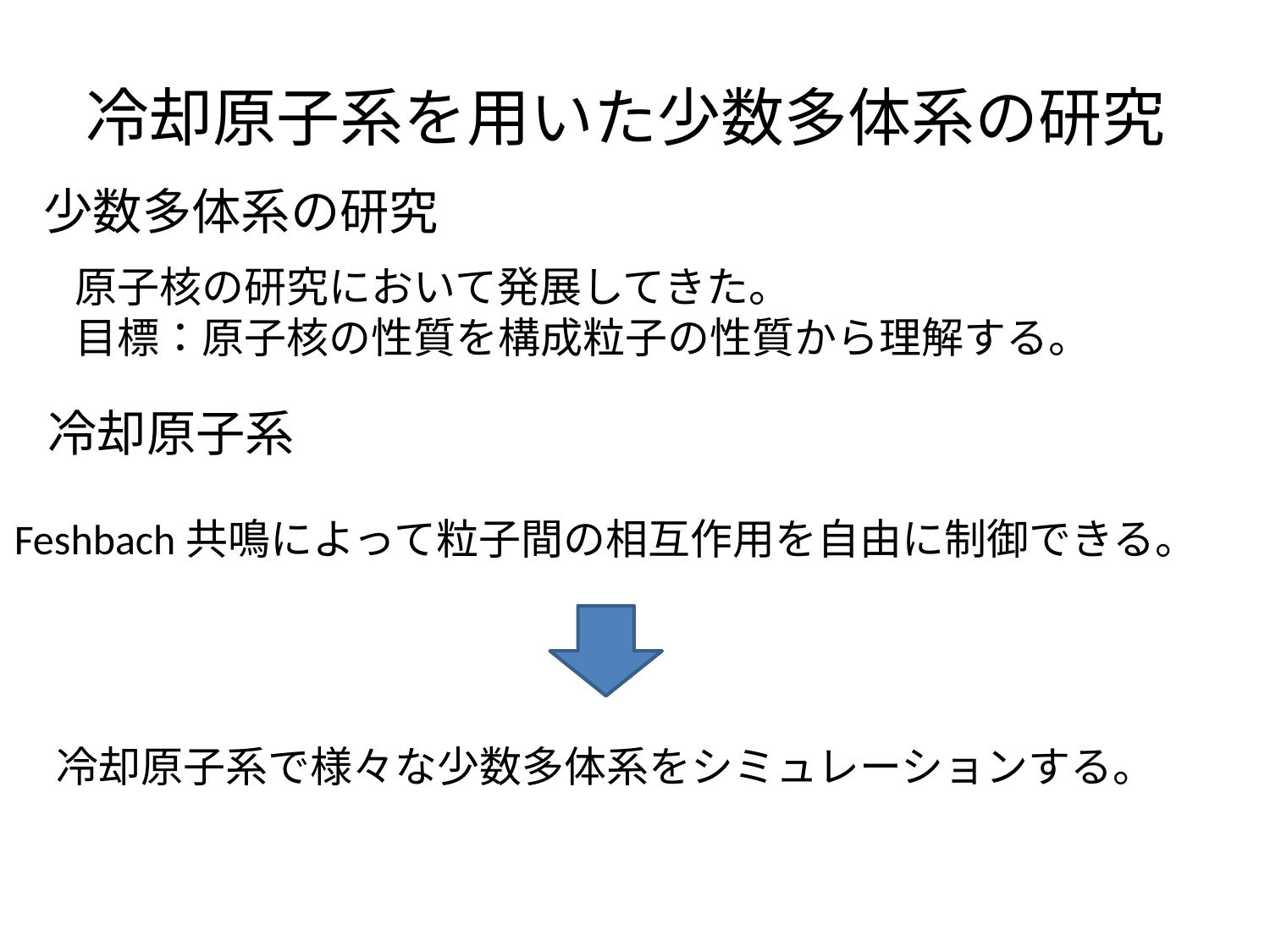

# 冷却原子系を用いた少数多体系の研究
少数多体系の研究
原子核の研究において発展してきた。
目標：原子核の性質を構成粒子の性質から理解する。
冷却原子系
Feshbach共鳴によって粒子間の相互作用を自由に制御できる。

冷却原子系で様々な少数多体系をシミュレーションする。